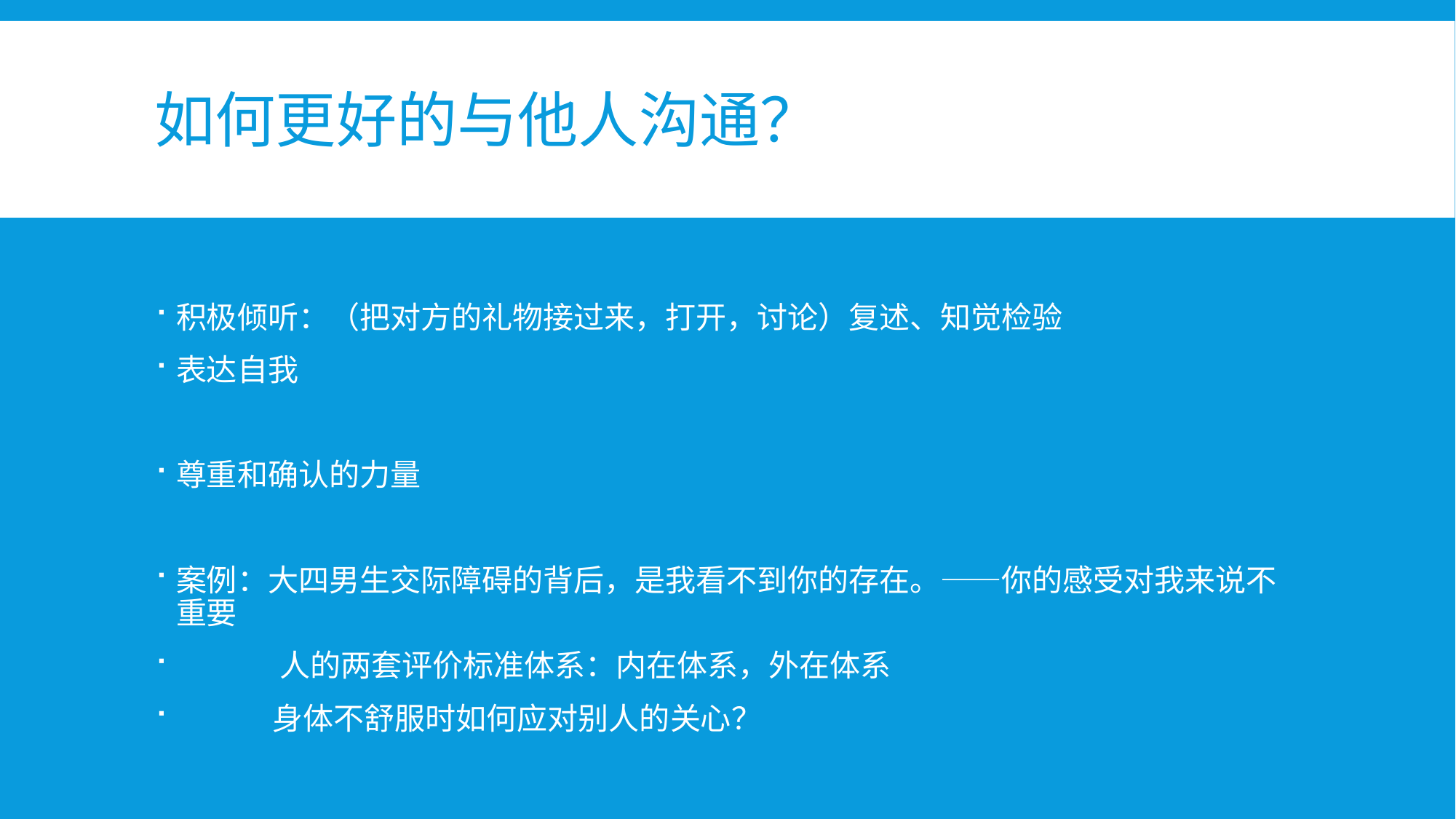

# 如何更好的与他人沟通？

积极倾听：（把对方的礼物接过来，打开，讨论）复述、知觉检验
表达自我

尊重和确认的力量

案例：大四男生交际障碍的背后，是我看不到你的存在。——你的感受对我来说不重要
              人的两套评价标准体系：内在体系，外在体系
             身体不舒服时如何应对别人的关心？